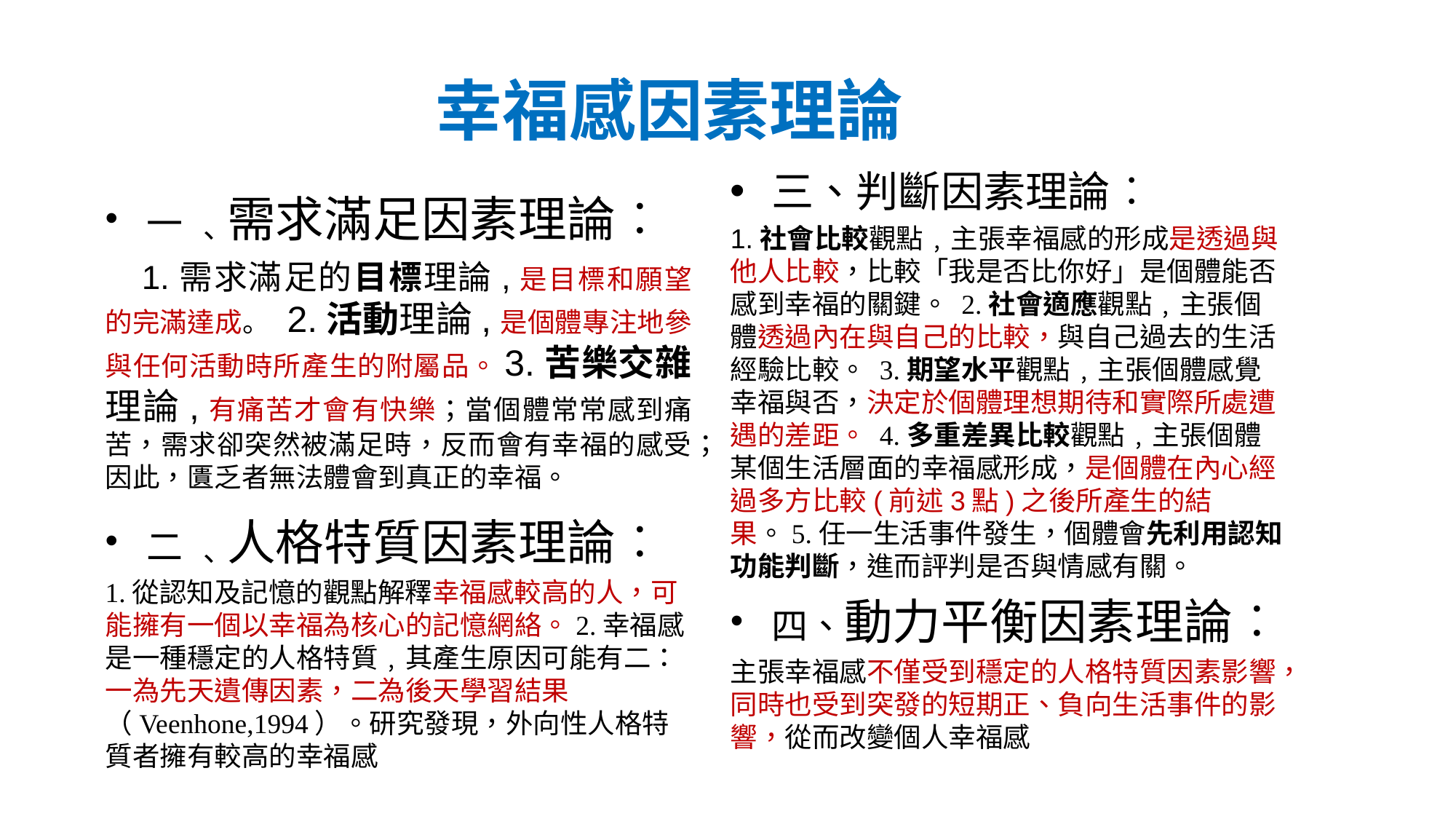

# 幸福感因素理論
三、判斷因素理論︰
1.社會比較觀點﹐主張幸福感的形成是透過與他人比較，比較「我是否比你好」是個體能否感到幸福的關鍵。 2.社會適應觀點﹐主張個體透過內在與自己的比較，與自己過去的生活經驗比較。 3.期望水平觀點﹐主張個體感覺幸福與否，決定於個體理想期待和實際所處遭遇的差距。 4.多重差異比較觀點﹐主張個體某個生活層面的幸福感形成，是個體在內心經過多方比較(前述3點)之後所產生的結果。5.任一生活事件發生，個體會先利用認知功能判斷，進而評判是否與情感有關。
四、動力平衡因素理論︰
主張幸福感不僅受到穩定的人格特質因素影響，同時也受到突發的短期正、負向生活事件的影響，從而改變個人幸福感

一 ﹑需求滿足因素理論︰
1.需求滿足的目標理論,是目標和願望的完滿達成。 2.活動理論,是個體專注地參與任何活動時所產生的附屬品。3.苦樂交雜理論,有痛苦才會有快樂；當個體常常感到痛苦，需求卻突然被滿足時，反而會有幸福的感受；因此，匱乏者無法體會到真正的幸福。
二 ﹑人格特質因素理論︰
1.從認知及記憶的觀點解釋幸福感較高的人，可能擁有一個以幸福為核心的記憶網絡。2.幸福感是一種穩定的人格特質﹐其產生原因可能有二：一為先天遺傳因素，二為後天學習結果（Veenhone,1994）。研究發現，外向性人格特質者擁有較高的幸福感